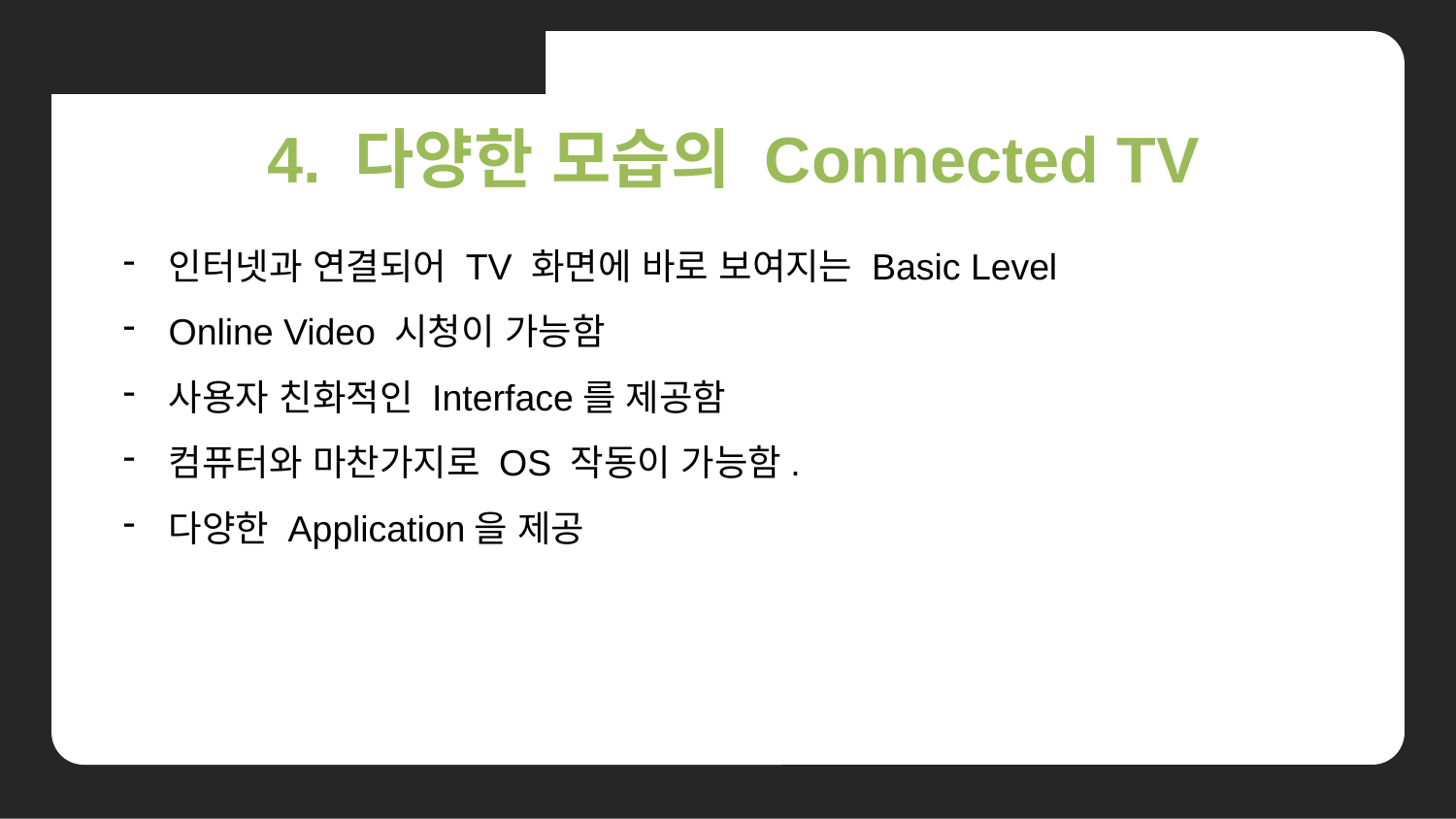

01. Connected TV

4. 다양한 모습의 Connected TV
인터넷과 연결되어 TV 화면에 바로 보여지는 Basic Level
Online Video 시청이 가능함
사용자 친화적인 Interface를 제공함
컴퓨터와 마찬가지로 OS 작동이 가능함.
다양한 Application을 제공